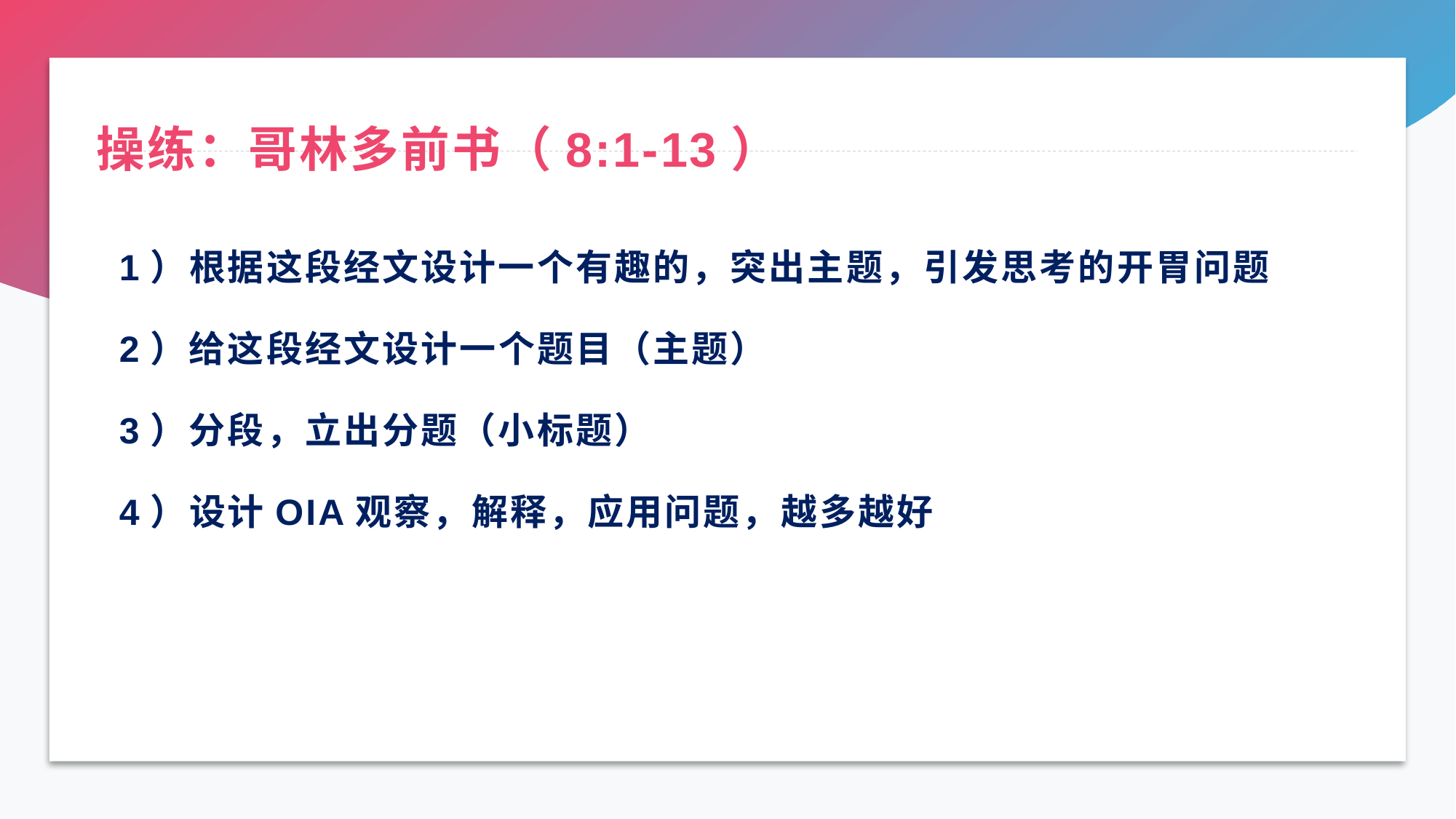

# 操练：哥林多前书（8:1-13）
1）根据这段经文设计一个有趣的，突出主题，引发思考的开胃问题
2）给这段经文设计一个题目（主题）
3）分段，立出分题（小标题）
4）设计OIA观察，解释，应用问题，越多越好